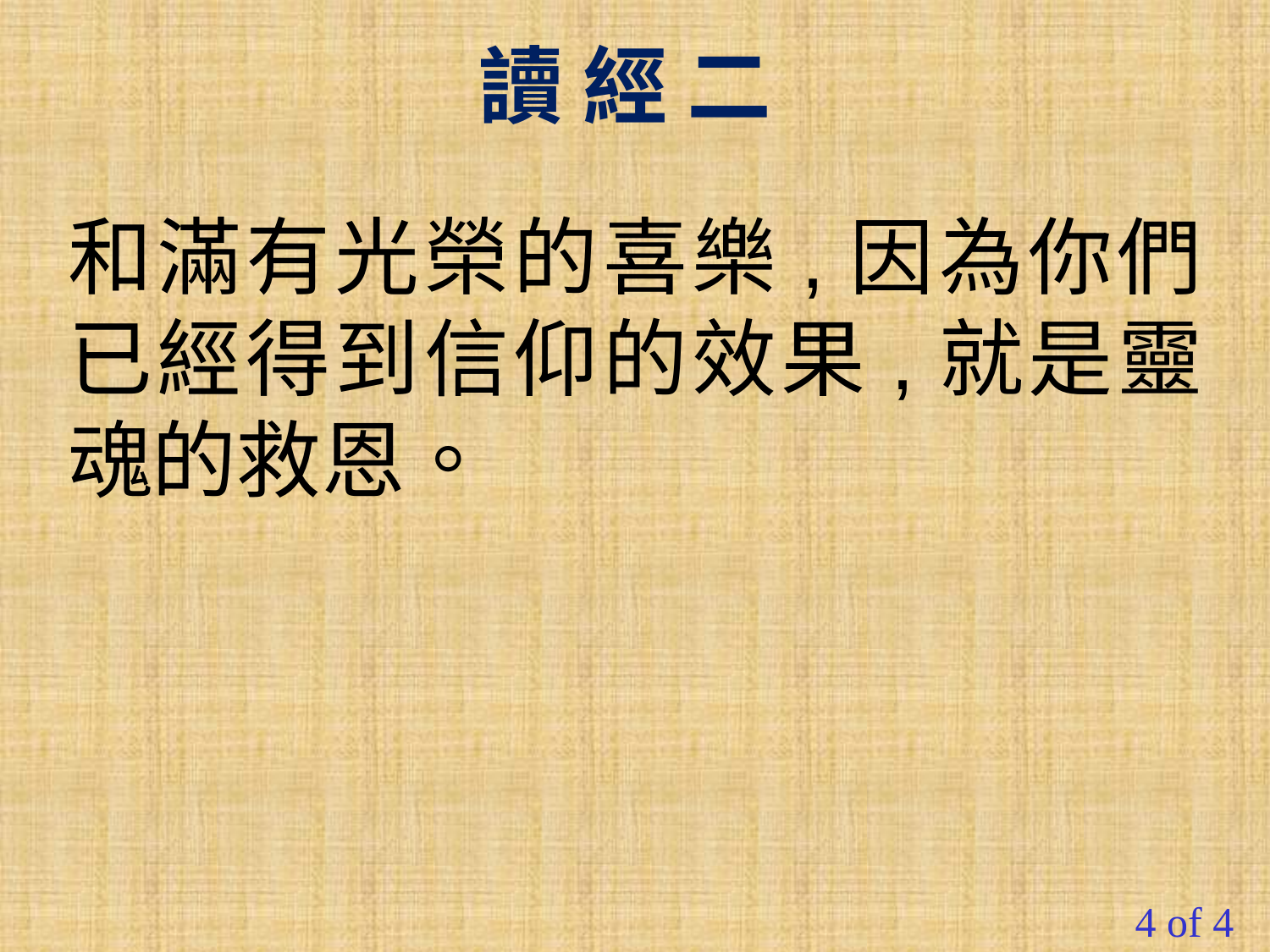

讀 經 二

和滿有光榮的喜樂,因為你們已經得到信仰的效果,就是靈魂的救恩。
4 of 4